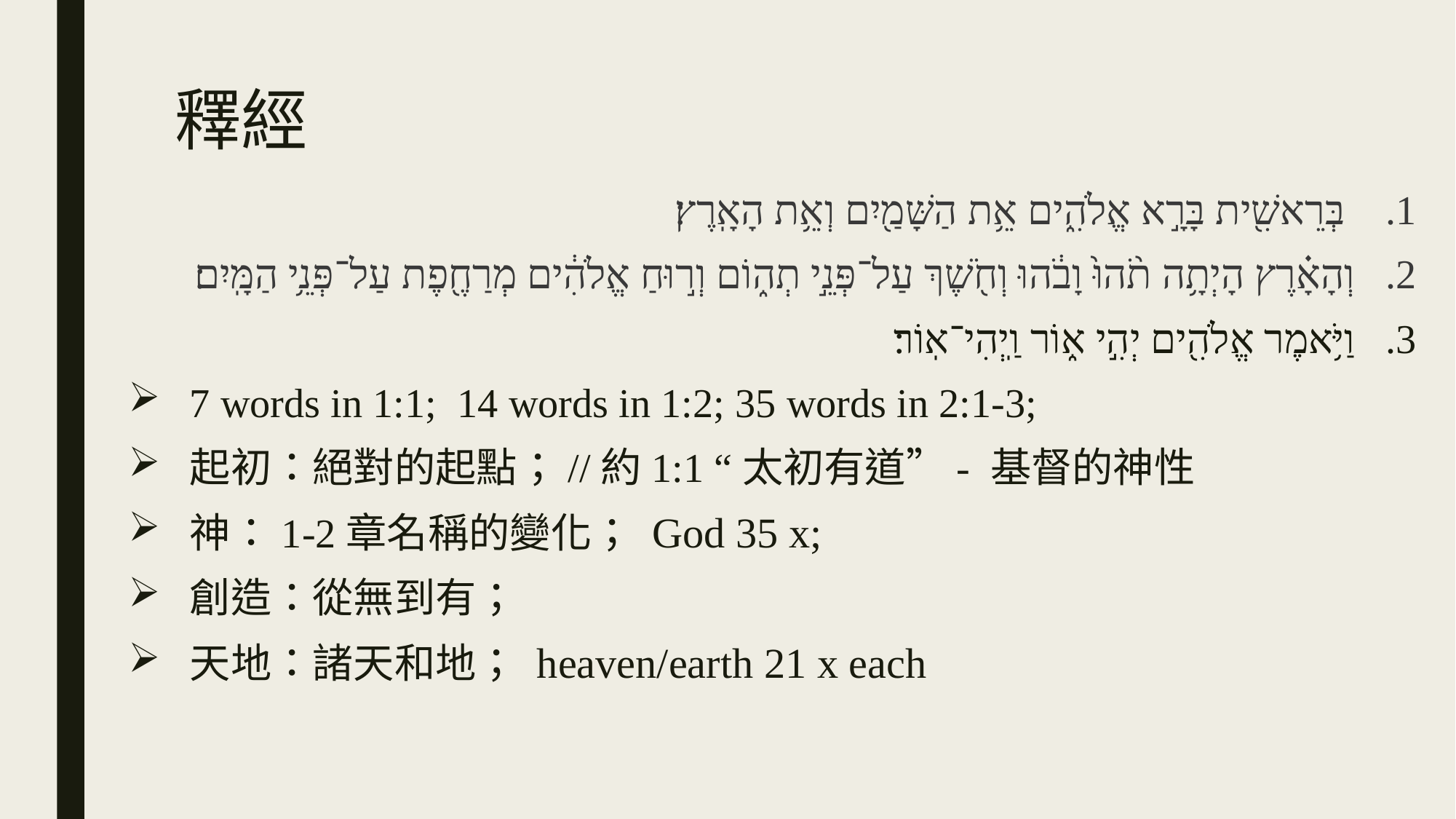

# 釋經
 בְּרֵאשִׁ֖ית בָּרָ֣א אֱלֹהִ֑ים אֵ֥ת הַשָּׁמַ֖יִם וְאֵ֥ת הָאָֽרֶץ׃
וְהָאָ֗רֶץ הָיְתָ֥ה תֹ֨הוּ֙ וָבֹ֔הוּ וְחֹ֖שֶׁךְ עַל־פְּנֵ֣י תְה֑וֹם וְר֣וּחַ אֱלֹהִ֔ים מְרַחֶ֖פֶת עַל־פְּנֵ֥י הַמָּֽיִם׃
וַיֹּ֥אמֶר אֱלֹהִ֖ים יְהִ֣י א֑וֹר וַֽיְהִי־אֽוֹר׃
7 words in 1:1;  14 words in 1:2; 35 words in 2:1-3;
起初：絕對的起點；//約1:1 “太初有道”- 基督的神性
神：1-2章名稱的變化； God 35 x;
創造：從無到有；
天地：諸天和地； heaven/earth 21 x each